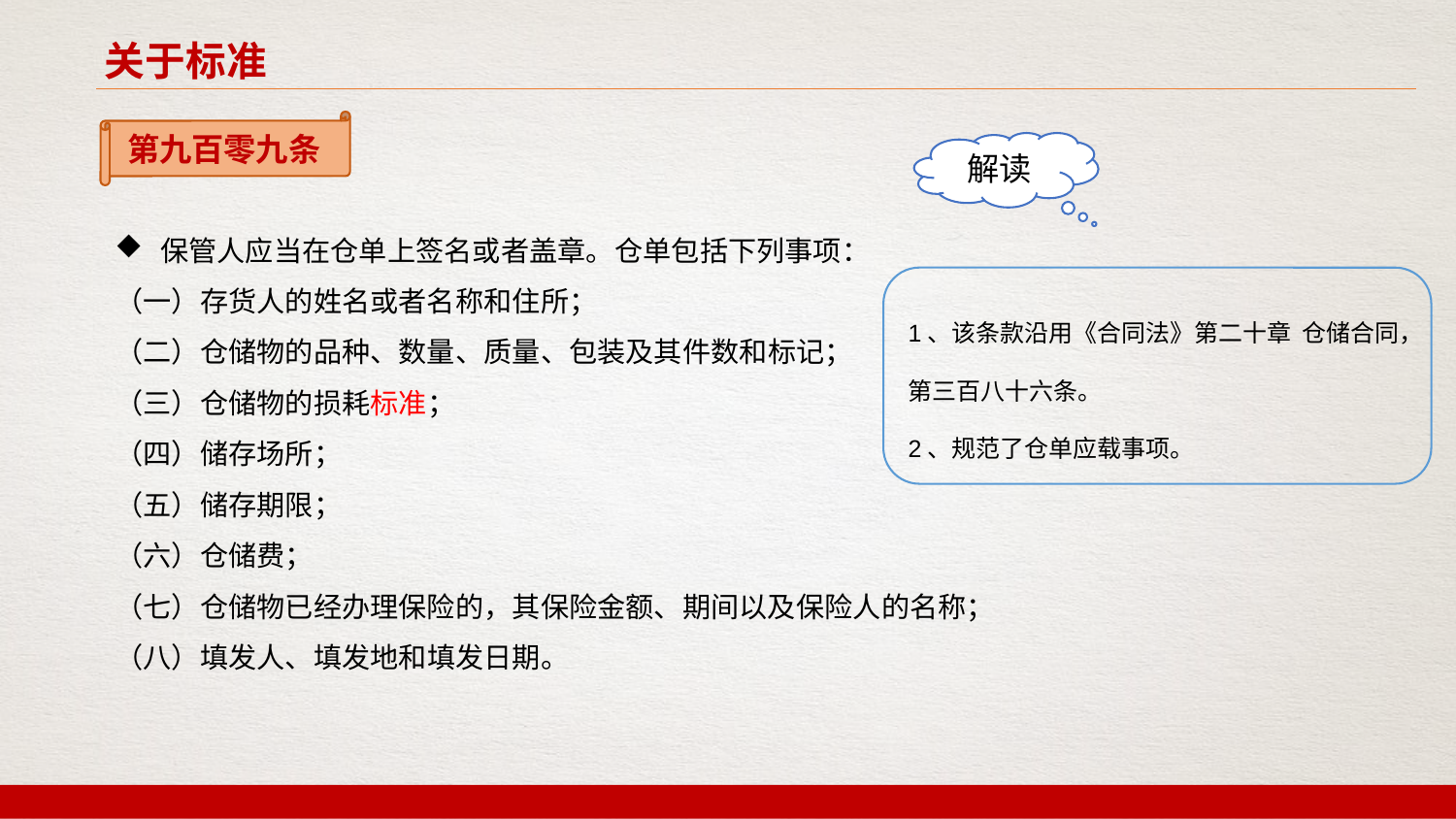

关于标准
第九百零九条
解读
保管人应当在仓单上签名或者盖章。仓单包括下列事项：
（一）存货人的姓名或者名称和住所；
（二）仓储物的品种、数量、质量、包装及其件数和标记；
（三）仓储物的损耗标准；
（四）储存场所；
（五）储存期限；
（六）仓储费；
（七）仓储物已经办理保险的，其保险金额、期间以及保险人的名称；
（八）填发人、填发地和填发日期。
1、该条款沿用《合同法》第二十章  仓储合同，第三百八十六条。
2、规范了仓单应载事项。